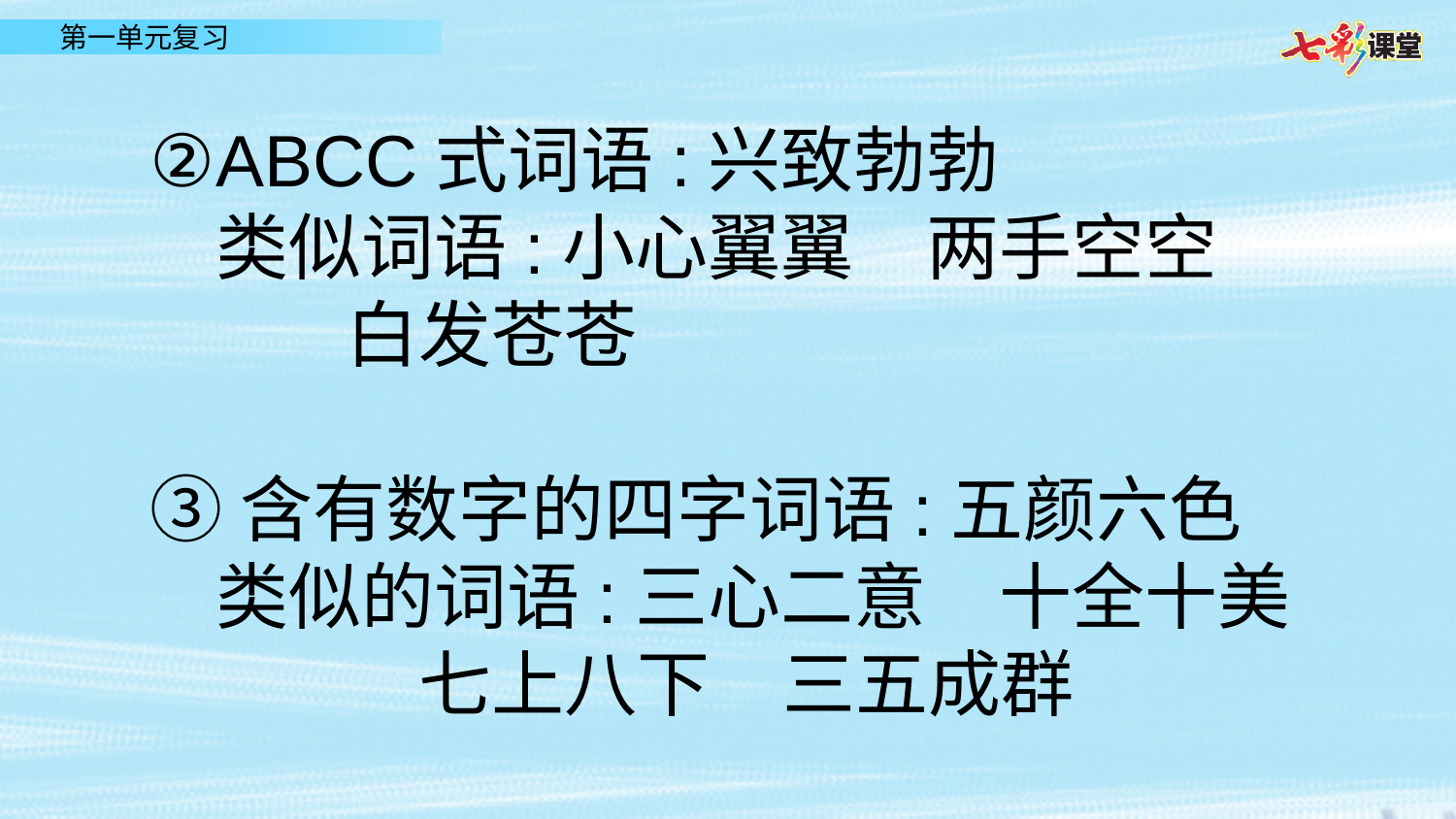

②ABCC式词语:兴致勃勃
   类似词语:小心翼翼　两手空空
           白发苍苍

③含有数字的四字词语:五颜六色
   类似的词语:三心二意　十全十美
        　   七上八下　三五成群